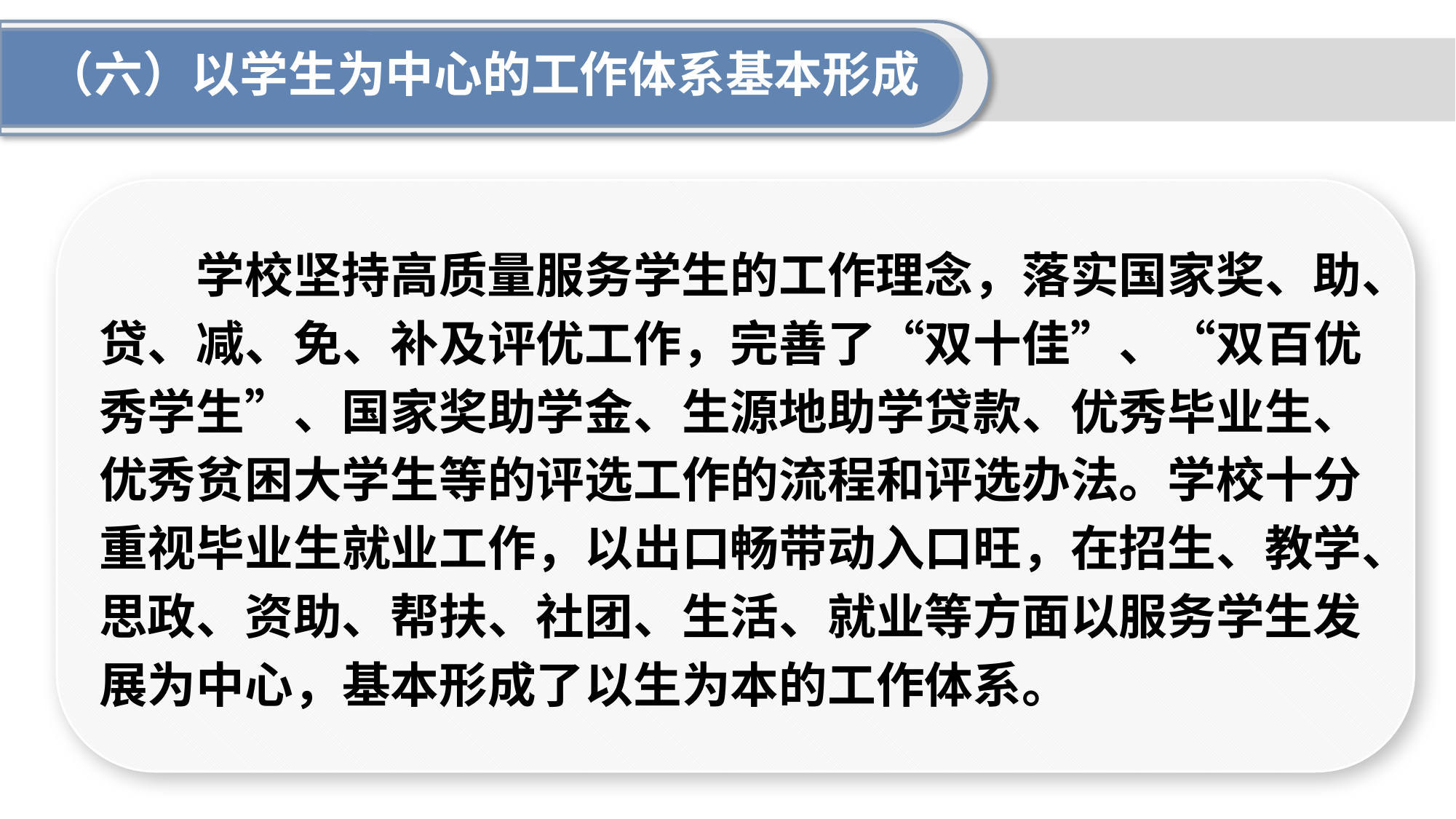

（六）以学生为中心的工作体系基本形成

学校坚持高质量服务学生的工作理念，落实国家奖、助、贷、减、免、补及评优工作，完善了“双十佳”、“双百优秀学生”、国家奖助学金、生源地助学贷款、优秀毕业生、优秀贫困大学生等的评选工作的流程和评选办法。学校十分重视毕业生就业工作，以出口畅带动入口旺，在招生、教学、思政、资助、帮扶、社团、生活、就业等方面以服务学生发展为中心，基本形成了以生为本的工作体系。